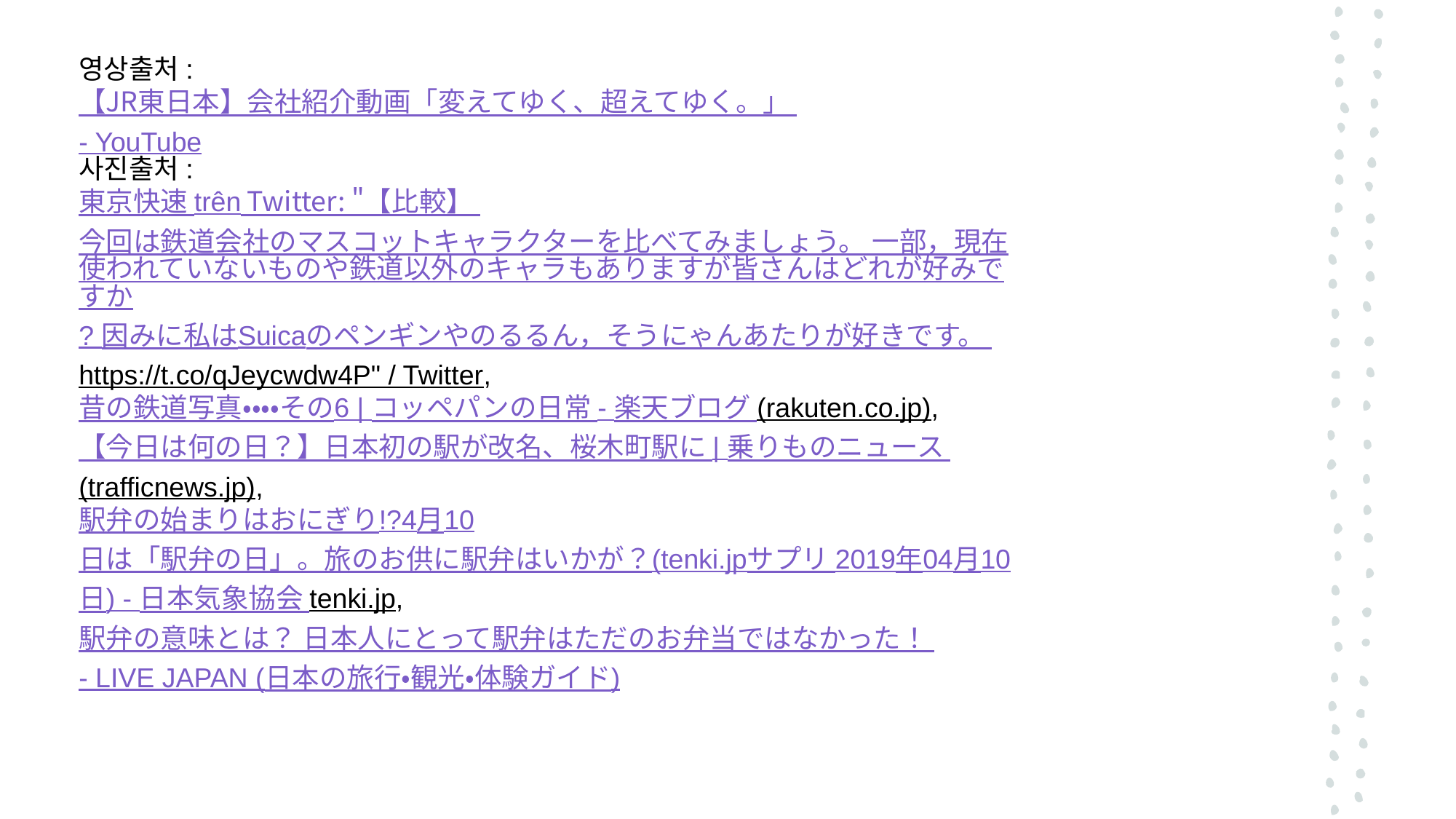

영상출처:
【JR東日本】会社紹介動画「変えてゆく、超えてゆく。」 - YouTube
사진출처:
東京快速 trên Twitter: "【比較】 今回は鉄道会社のマスコットキャラクターを比べてみましょう。 一部，現在使われていないものや鉄道以外のキャラもありますが皆さんはどれが好みですか? 因みに私はSuicaのペンギンやのるるん，そうにゃんあたりが好きです。 https://t.co/qJeycwdw4P" / Twitter,
昔の鉄道写真・・・・その6 | コッペパンの日常 - 楽天ブログ (rakuten.co.jp),
【今日は何の日？】日本初の駅が改名、桜木町駅に | 乗りものニュース (trafficnews.jp),
駅弁の始まりはおにぎり!?4月10日は「駅弁の日」。旅のお供に駅弁はいかが？(tenki.jpサプリ 2019年04月10日) - 日本気象協会 tenki.jp,
駅弁の意味とは？ 日本人にとって駅弁はただのお弁当ではなかった！ - LIVE JAPAN (日本の旅行・観光・体験ガイド)